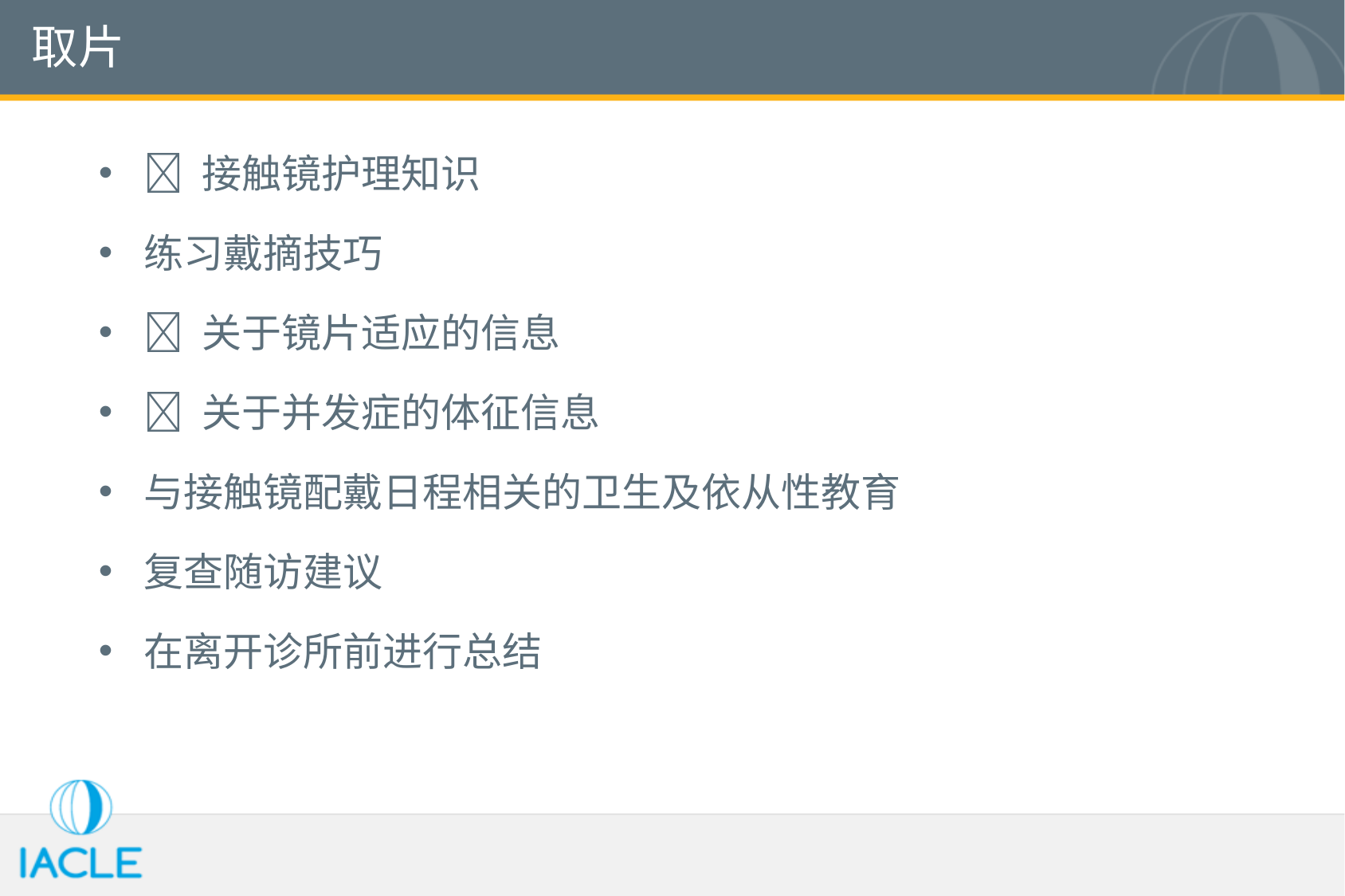

# 取片
→ 接触镜护理知识
练习戴摘技巧
→ 关于镜片适应的信息
→ 关于并发症的体征信息
与接触镜配戴日程相关的卫生及依从性教育
复查随访建议
在离开诊所前进行总结